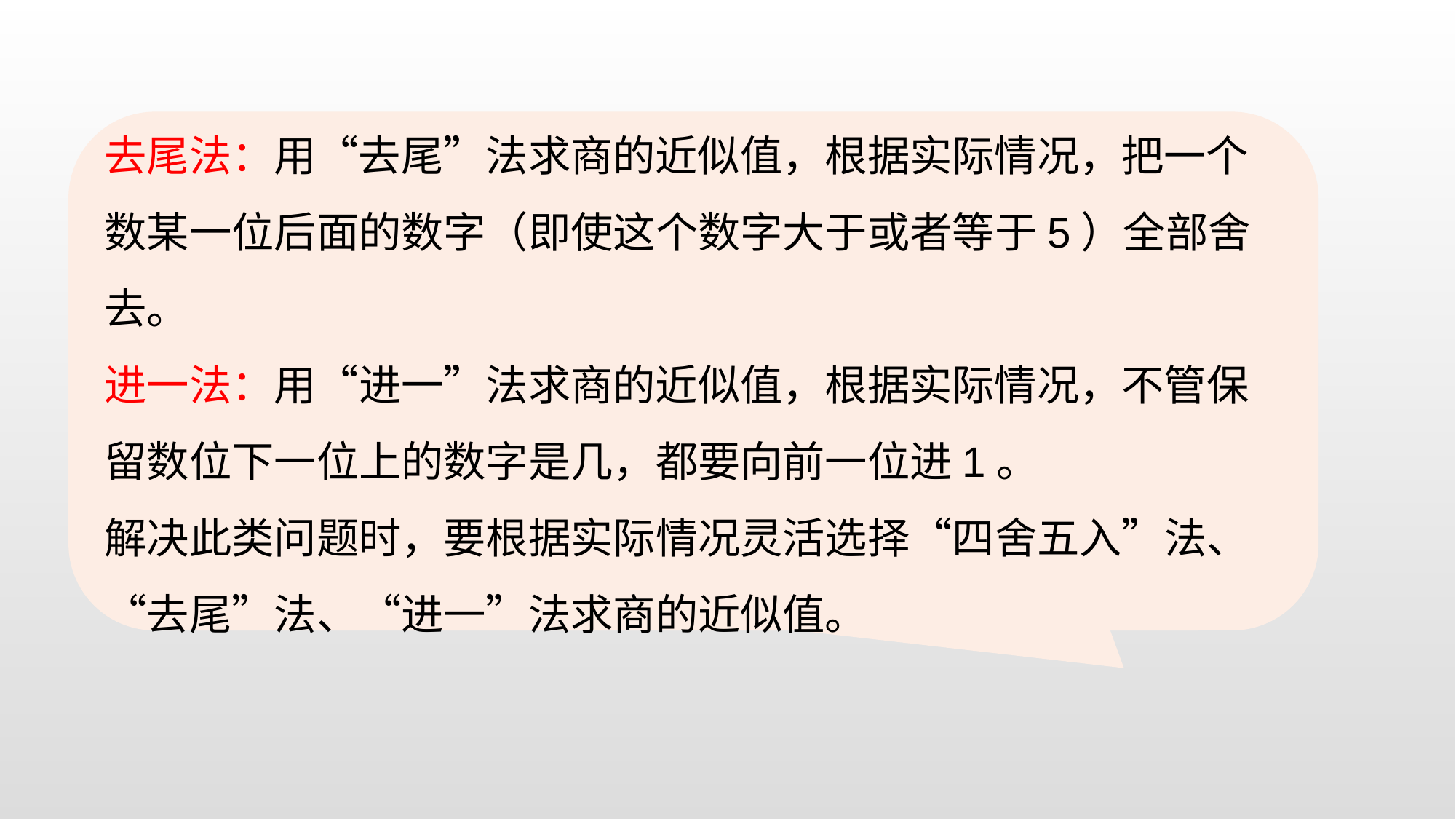

去尾法：用“去尾”法求商的近似值，根据实际情况，把一个数某一位后面的数字（即使这个数字大于或者等于5）全部舍去。
进一法：用“进一”法求商的近似值，根据实际情况，不管保留数位下一位上的数字是几，都要向前一位进1。
解决此类问题时，要根据实际情况灵活选择“四舍五入”法、“去尾”法、“进一”法求商的近似值。